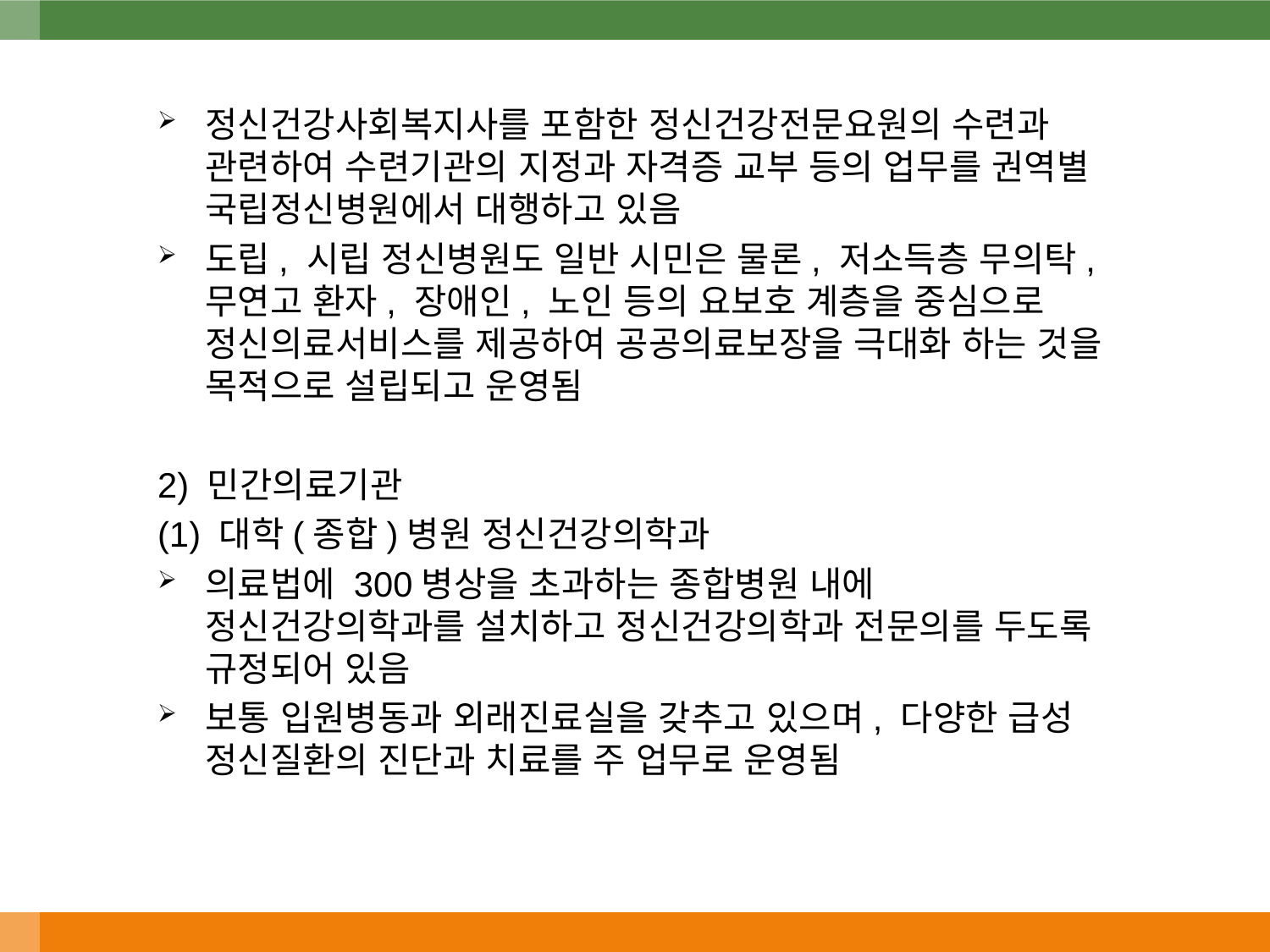

정신건강사회복지사를 포함한 정신건강전문요원의 수련과 관련하여 수련기관의 지정과 자격증 교부 등의 업무를 권역별 국립정신병원에서 대행하고 있음
도립, 시립 정신병원도 일반 시민은 물론, 저소득층 무의탁, 무연고 환자, 장애인, 노인 등의 요보호 계층을 중심으로 정신의료서비스를 제공하여 공공의료보장을 극대화 하는 것을 목적으로 설립되고 운영됨

2) 민간의료기관
(1) 대학(종합)병원 정신건강의학과
의료법에 300병상을 초과하는 종합병원 내에 정신건강의학과를 설치하고 정신건강의학과 전문의를 두도록 규정되어 있음
보통 입원병동과 외래진료실을 갖추고 있으며, 다양한 급성 정신질환의 진단과 치료를 주 업무로 운영됨